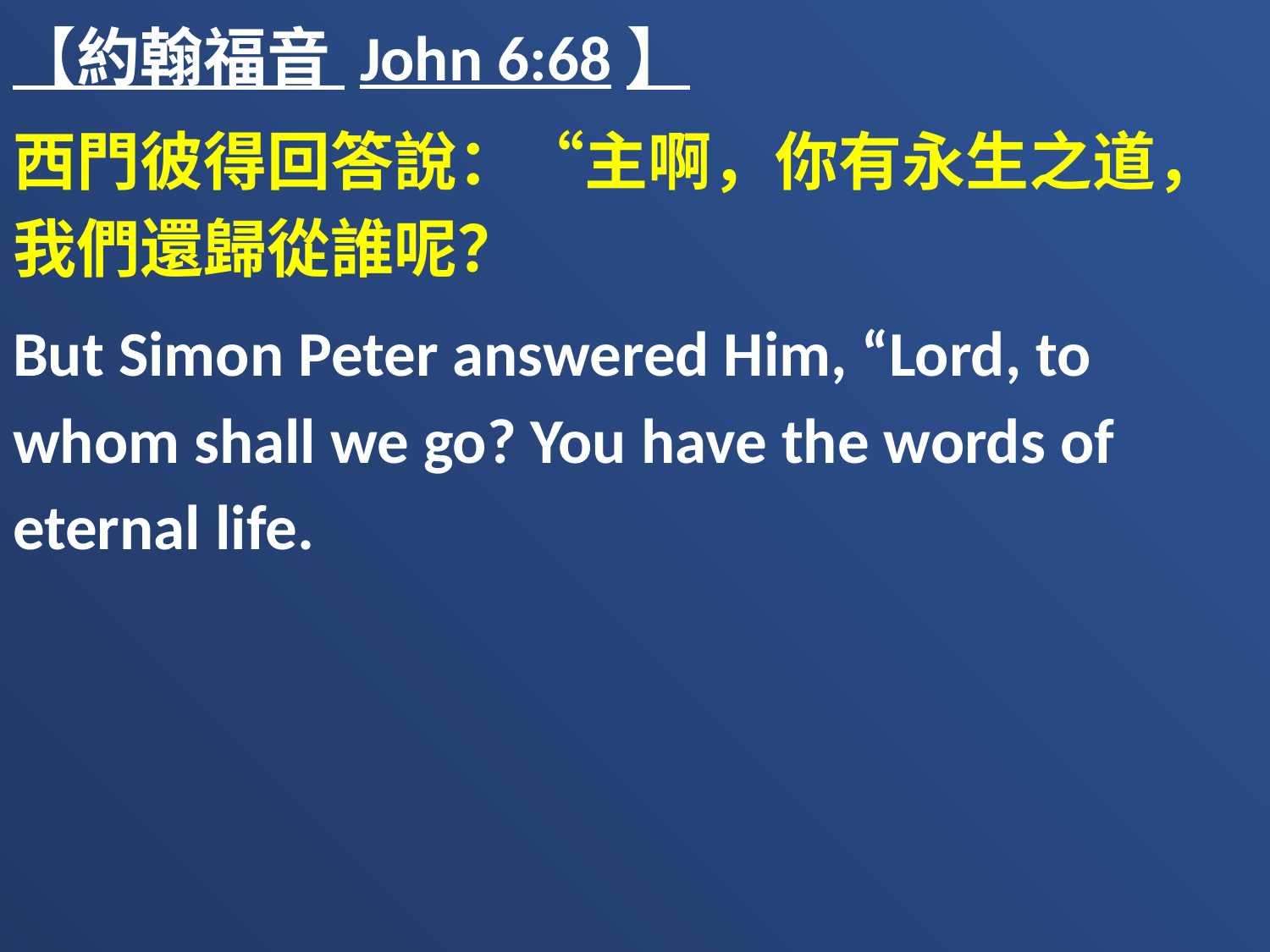

【約翰福音 John 6:68】
西門彼得回答說：“主啊，你有永生之道，我們還歸從誰呢？
But Simon Peter answered Him, “Lord, to whom shall we go? You have the words of eternal life.